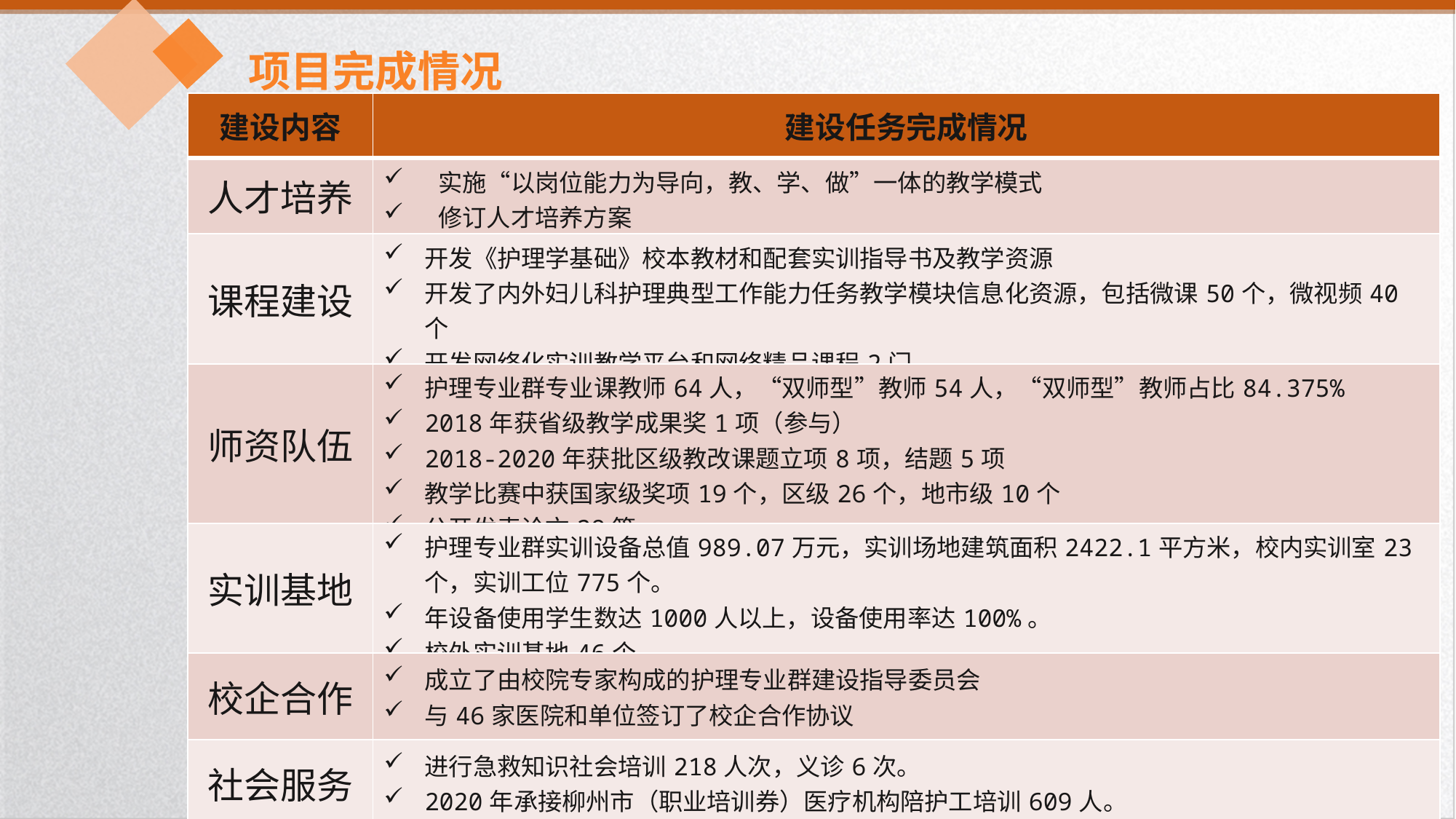

项目完成情况
| 建设内容 | 建设任务完成情况 |
| --- | --- |
| 人才培养 | 实施“以岗位能力为导向，教、学、做”一体的教学模式 修订人才培养方案 |
| 课程建设 | 开发《护理学基础》校本教材和配套实训指导书及教学资源 开发了内外妇儿科护理典型工作能力任务教学模块信息化资源，包括微课50个，微视频40个 开发网络化实训教学平台和网络精品课程2门 教师运用信息技术实施教学的比例达100% |
| 师资队伍 | 护理专业群专业课教师64人，“双师型”教师54人，“双师型”教师占比84.375% 2018年获省级教学成果奖1项（参与） 2018-2020年获批区级教改课题立项8项，结题5项 教学比赛中获国家级奖项19个，区级26个，地市级10个 公开发表论文29篇 |
| 实训基地 | 护理专业群实训设备总值989.07万元，实训场地建筑面积2422.1平方米，校内实训室23个，实训工位775个。 年设备使用学生数达1000人以上，设备使用率达100%。 校外实训基地46个。 |
| 校企合作 | 成立了由校院专家构成的护理专业群建设指导委员会 与46家医院和单位签订了校企合作协议 |
| 社会服务 | 进行急救知识社会培训218人次，义诊6次。 2020年承接柳州市（职业培训券）医疗机构陪护工培训609人。 |